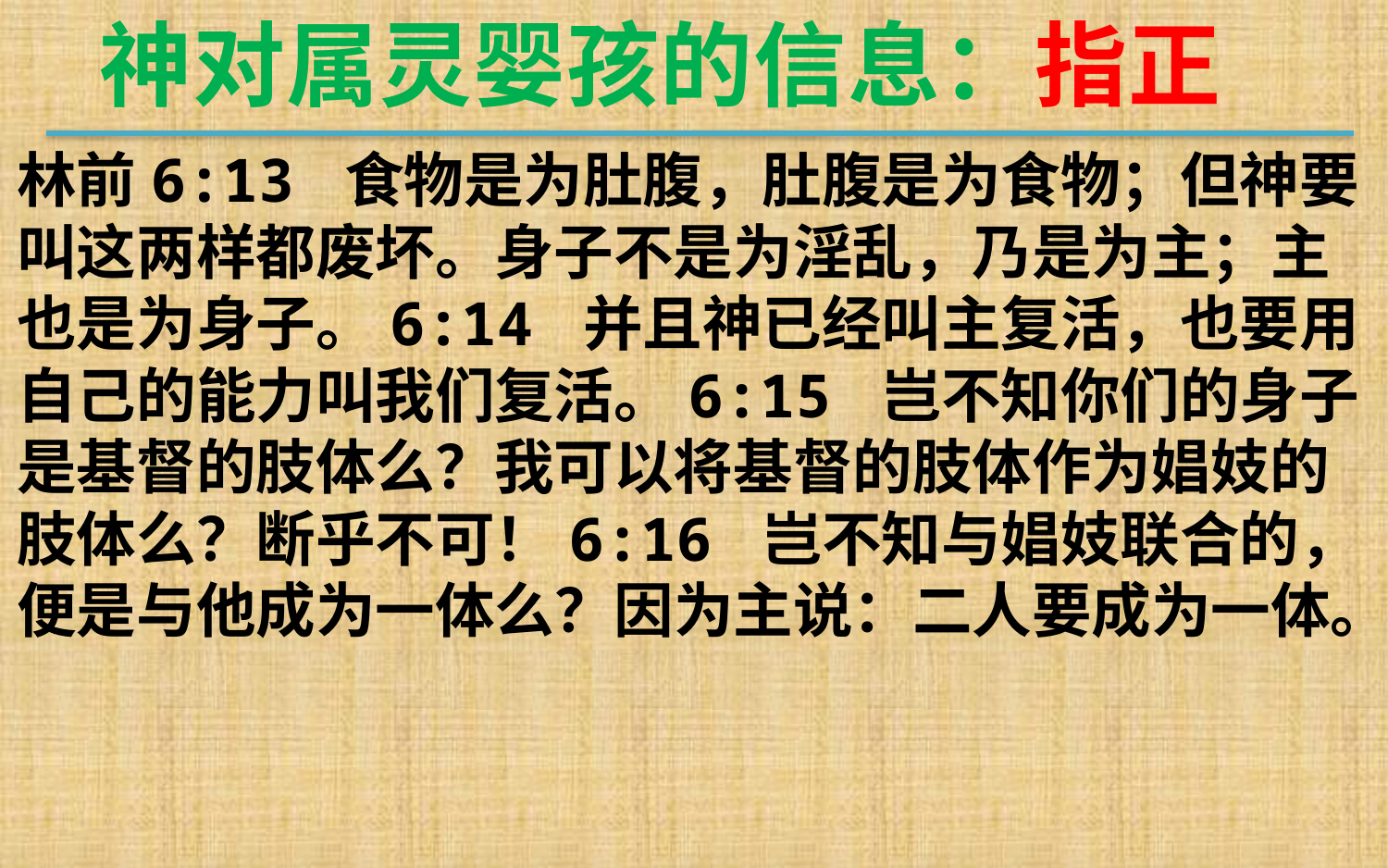

神对属灵婴孩的信息：指正
林前6:13 食物是为肚腹，肚腹是为食物；但神要叫这两样都废坏。身子不是为淫乱，乃是为主；主也是为身子。6:14 并且神已经叫主复活，也要用自己的能力叫我们复活。6:15 岂不知你们的身子是基督的肢体么？我可以将基督的肢体作为娼妓的肢体么？断乎不可！6:16 岂不知与娼妓联合的，便是与他成为一体么？因为主说：二人要成为一体。